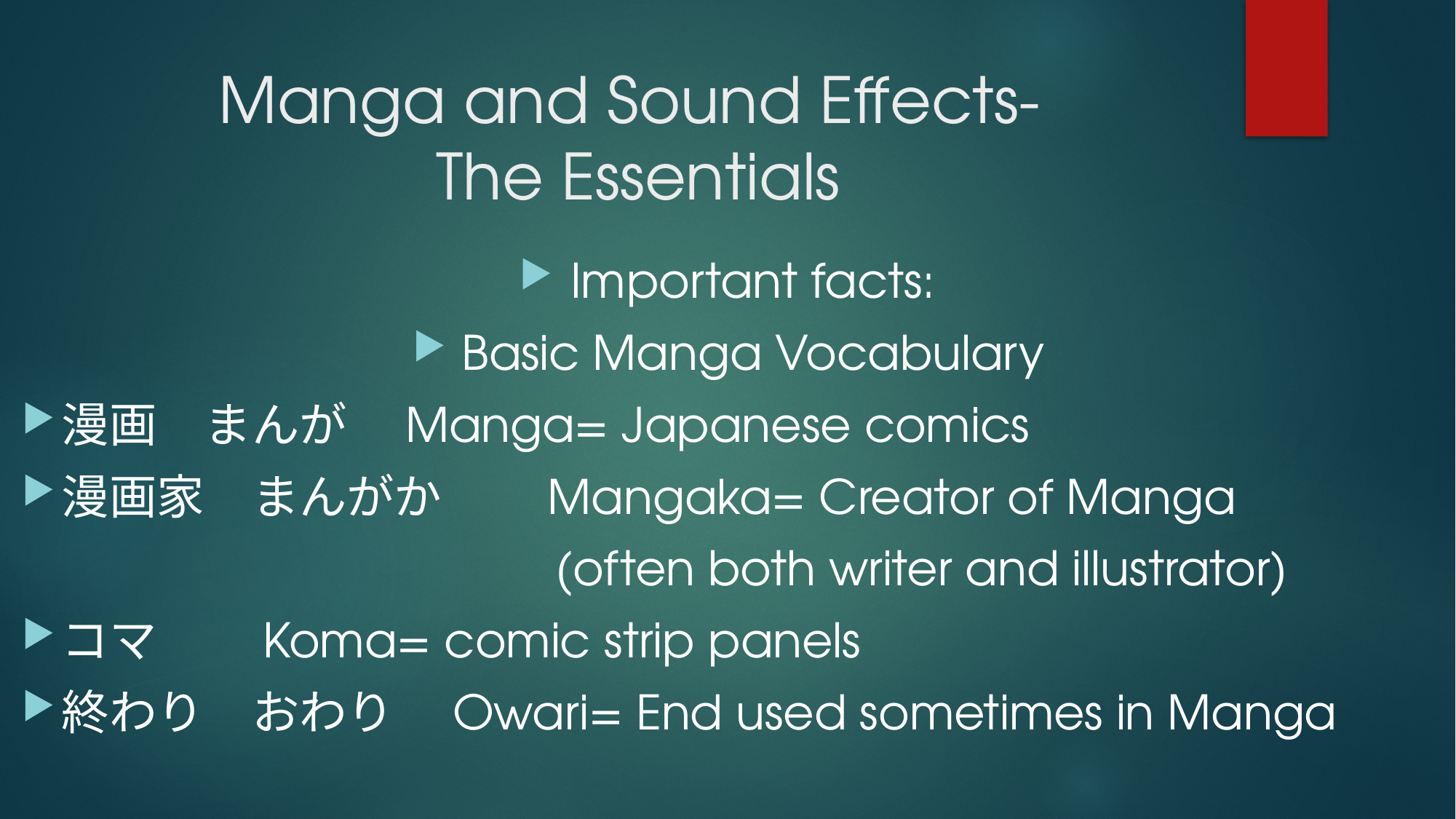

# Manga and Sound Effects- The Essentials
Important facts:
Basic Manga Vocabulary
漫画　まんが　Manga= Japanese comics
漫画家　まんがか　　Mangaka= Creator of Manga
　　　　　　　　　　　(often both writer and illustrator)
コマ　　Koma= comic strip panels
終わり　おわり　Owari= End used sometimes in Manga